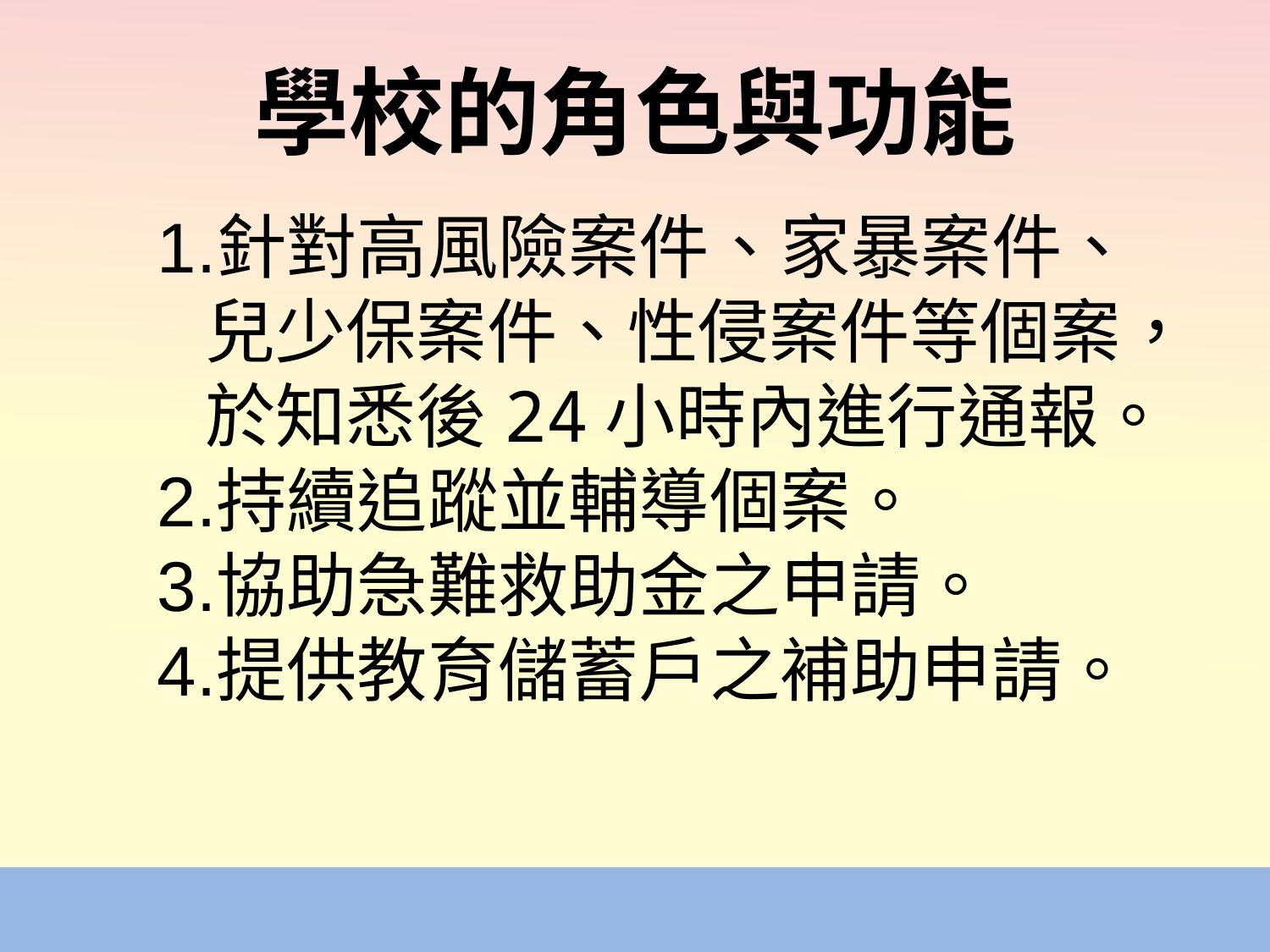

學校的角色與功能
針對高風險案件、家暴案件、兒少保案件、性侵案件等個案，於知悉後24小時內進行通報。
持續追蹤並輔導個案。
協助急難救助金之申請。
提供教育儲蓄戶之補助申請。